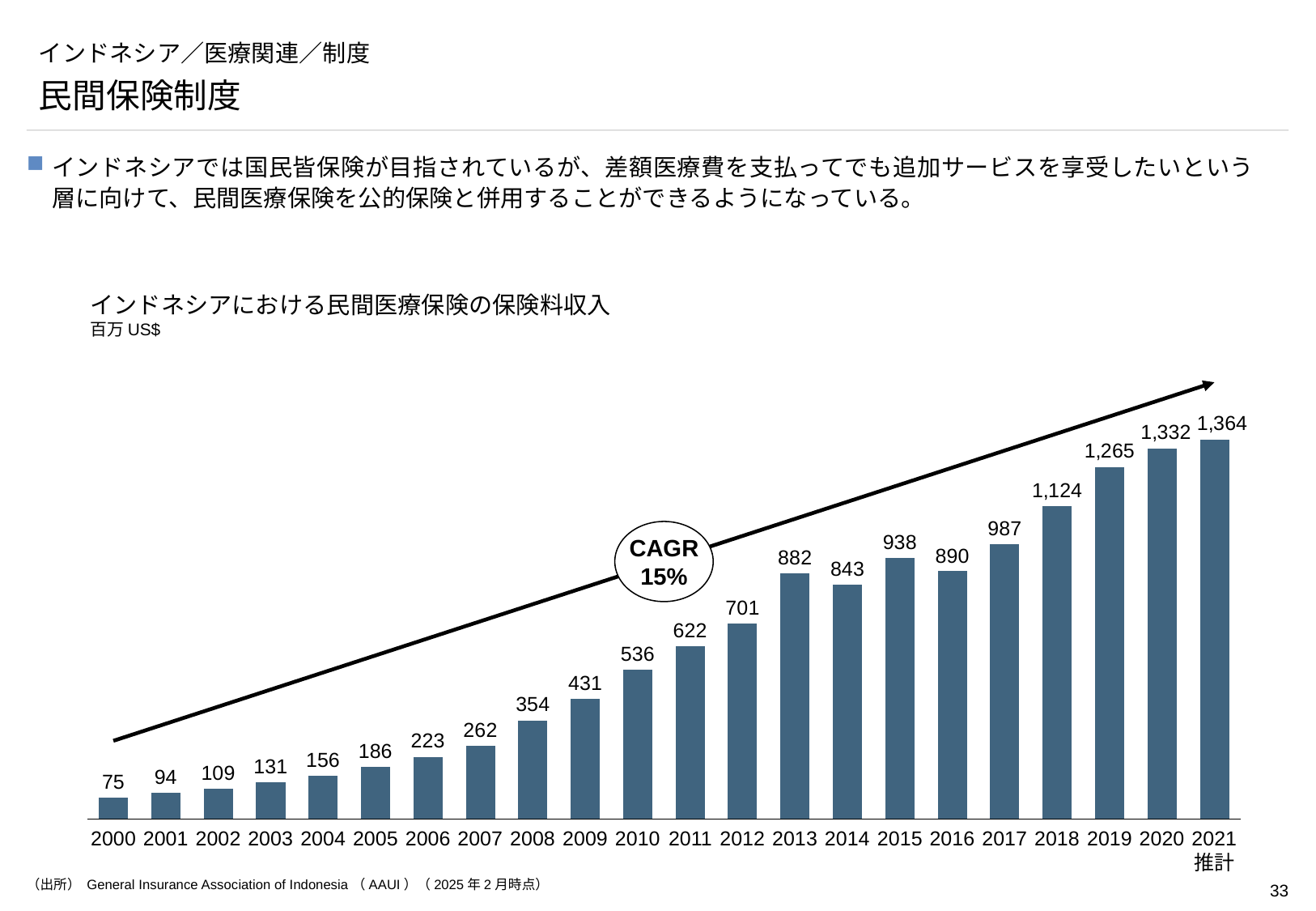

# インドネシア／医療関連／制度
民間保険制度
インドネシアでは国民皆保険が目指されているが、差額医療費を支払ってでも追加サービスを享受したいという層に向けて、民間医療保険を公的保険と併用することができるようになっている。
インドネシアにおける民間医療保険の保険料収入
百万US$

### Chart

| Category |  |
|---|---|
CAGR
15%
2000
2001
2002
2003
2004
2005
2006
2007
2008
2009
2010
2011
2012
2013
2014
2015
2016
2017
2018
2019
2020
2021
推計
（出所） General Insurance Association of Indonesia（AAUI）（2025年2月時点）